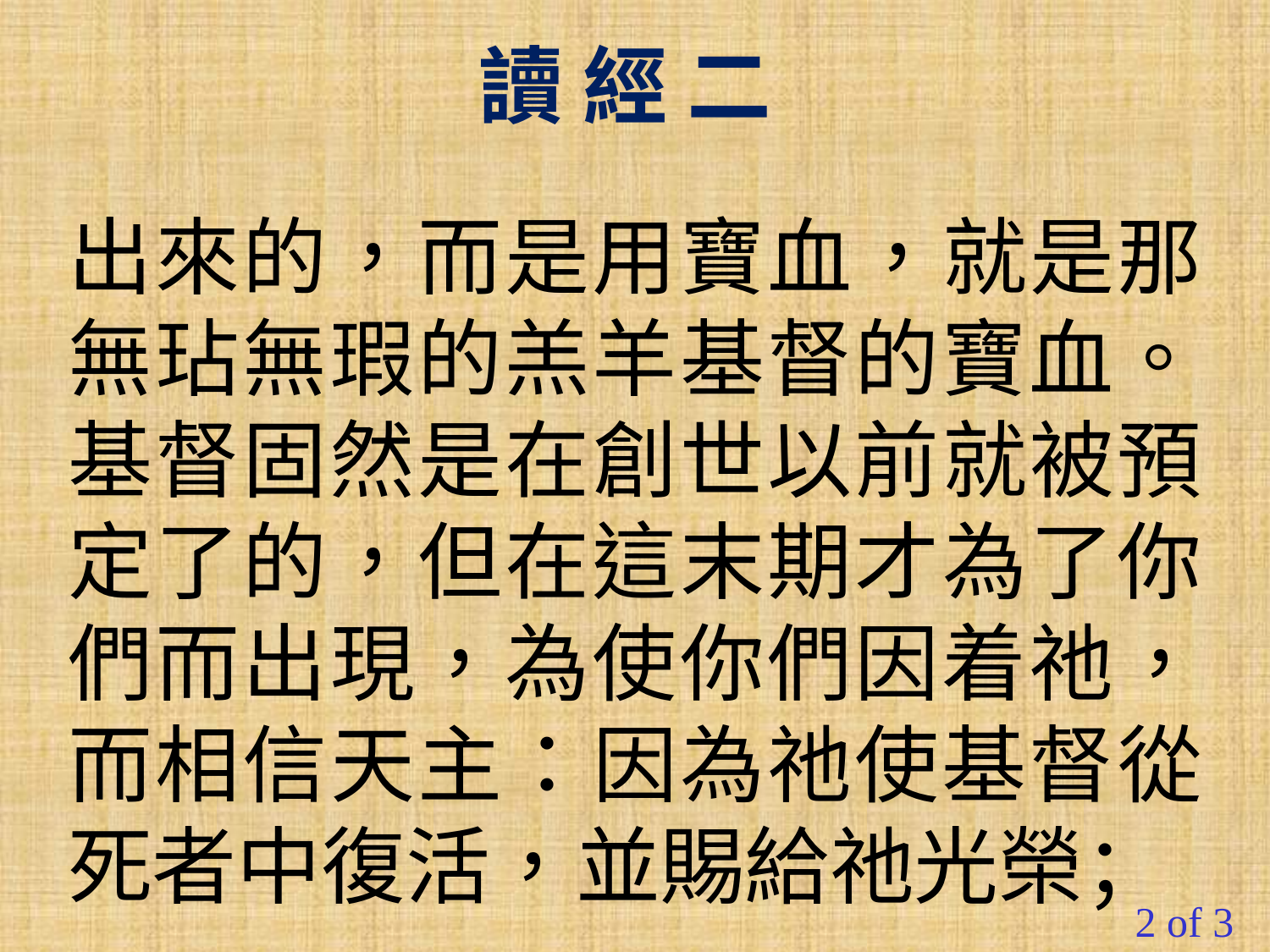

讀 經 二

出來的，而是用寶血，就是那無玷無瑕的羔羊基督的寶血。基督固然是在創世以前就被預定了的，但在這末期才為了你們而出現，為使你們因着祂，而相信天主：因為祂使基督從死者中復活，並賜給祂光榮；
2 of 3